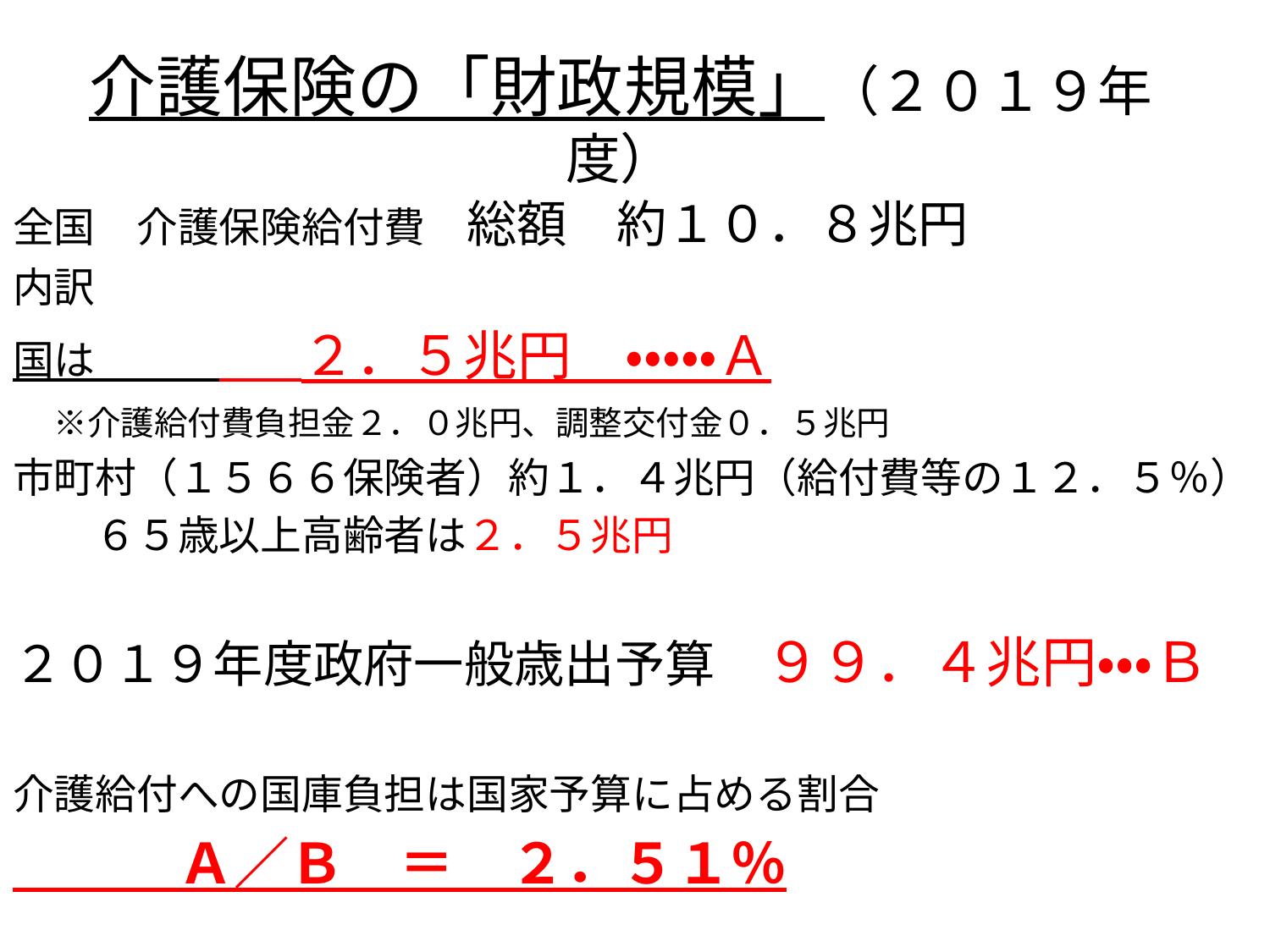

# 介護保険の「財政規模」（２０１９年度）
全国　介護保険給付費　総額　約１０．８兆円
内訳
国は　　　　　２．５兆円　・・・・・Ａ
　※介護給付費負担金２．０兆円、調整交付金０．５兆円
市町村（１５６６保険者）約１．４兆円（給付費等の１２．５％）
　　６５歳以上高齢者は２．５兆円

２０１９年度政府一般歳出予算　９９．４兆円・・・Ｂ
介護給付への国庫負担は国家予算に占める割合
　　　Ａ／Ｂ　＝　２．５１％